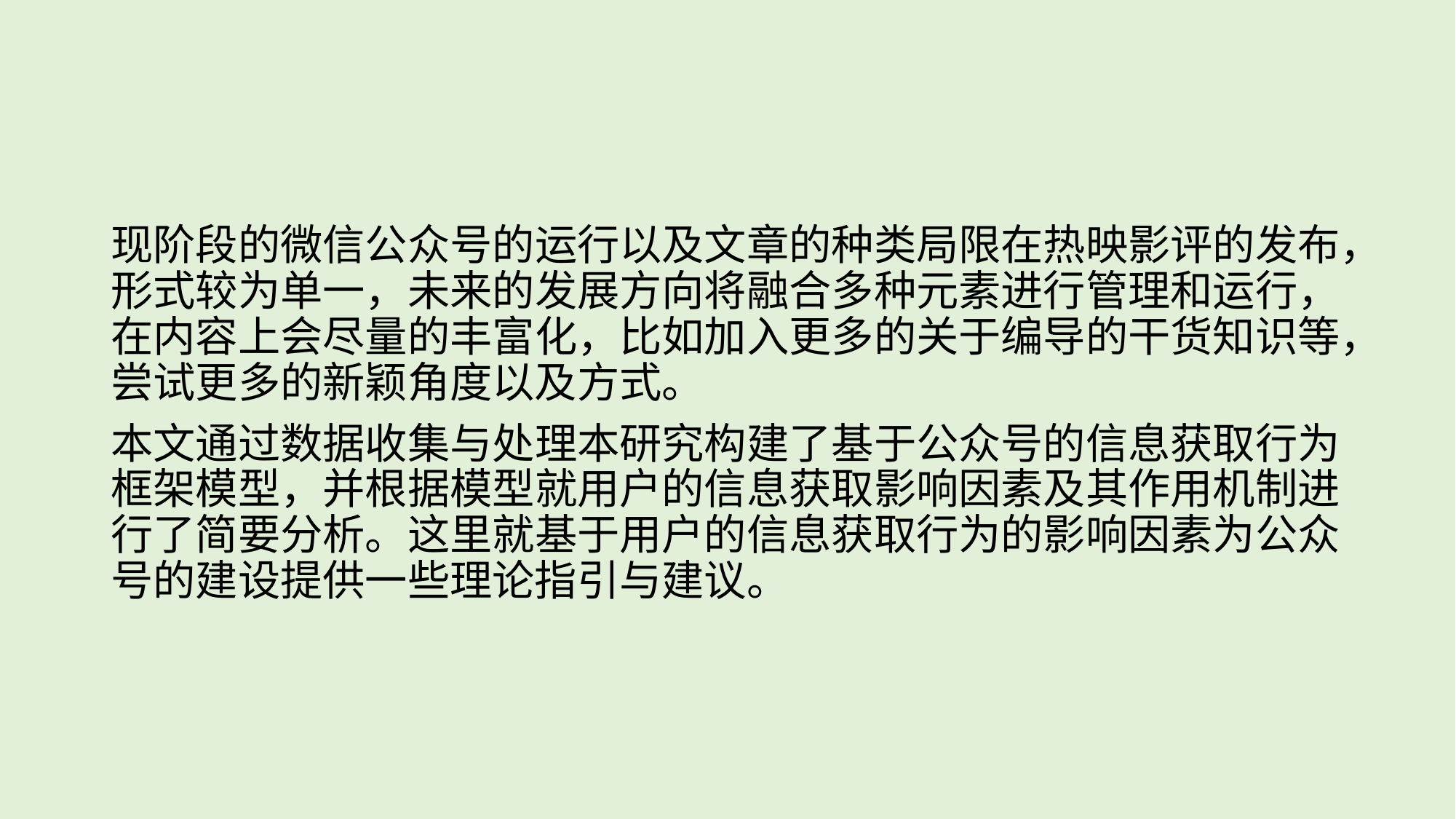

#
现阶段的微信公众号的运行以及文章的种类局限在热映影评的发布，形式较为单一，未来的发展方向将融合多种元素进行管理和运行，在内容上会尽量的丰富化，比如加入更多的关于编导的干货知识等，尝试更多的新颖角度以及方式。
本文通过数据收集与处理本研究构建了基于公众号的信息获取行为框架模型，并根据模型就用户的信息获取影响因素及其作用机制进行了简要分析。这里就基于用户的信息获取行为的影响因素为公众号的建设提供一些理论指引与建议。